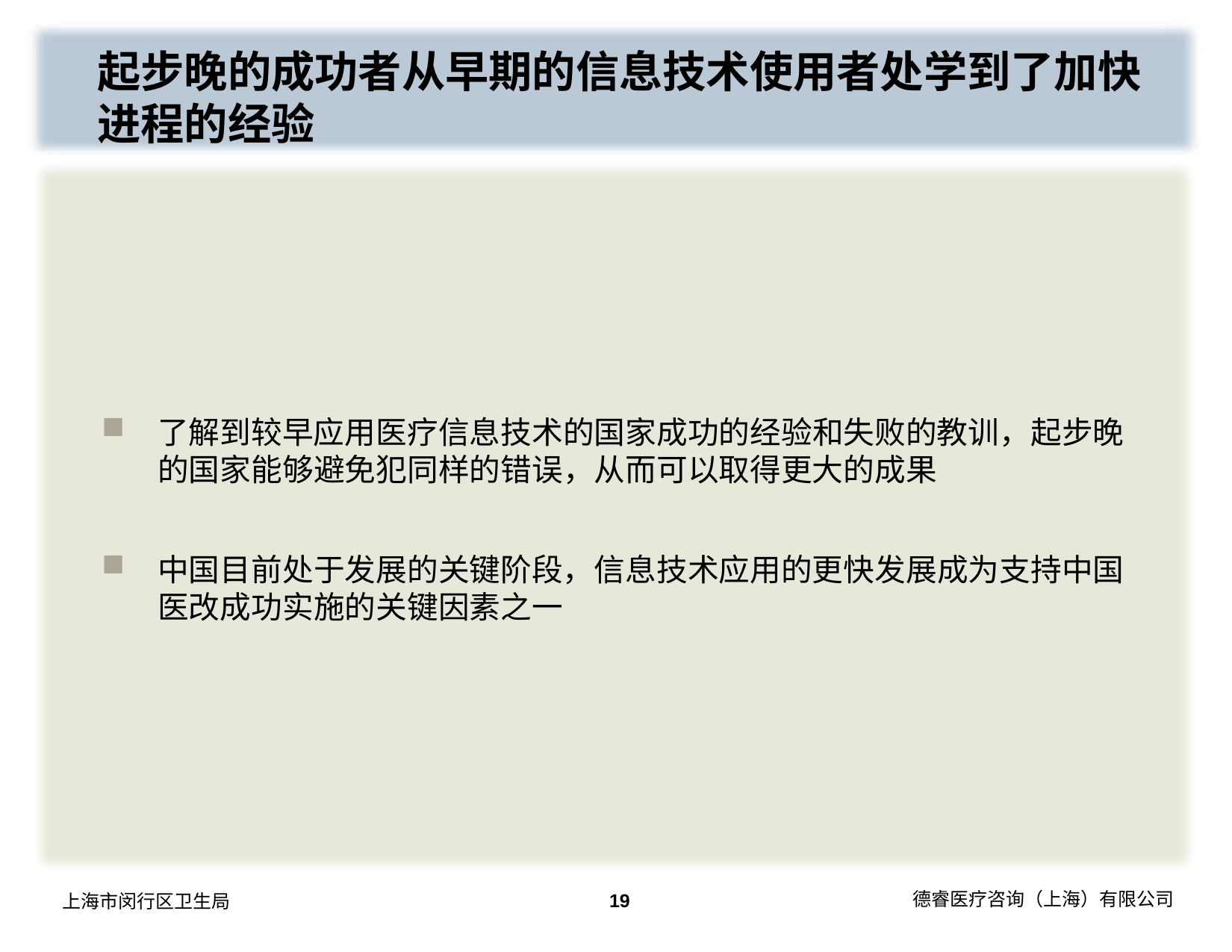

起步晚的成功者从早期的信息技术使用者处学到了加快进程的经验
了解到较早应用医疗信息技术的国家成功的经验和失败的教训，起步晚的国家能够避免犯同样的错误，从而可以取得更大的成果
中国目前处于发展的关键阶段，信息技术应用的更快发展成为支持中国医改成功实施的关键因素之一
19